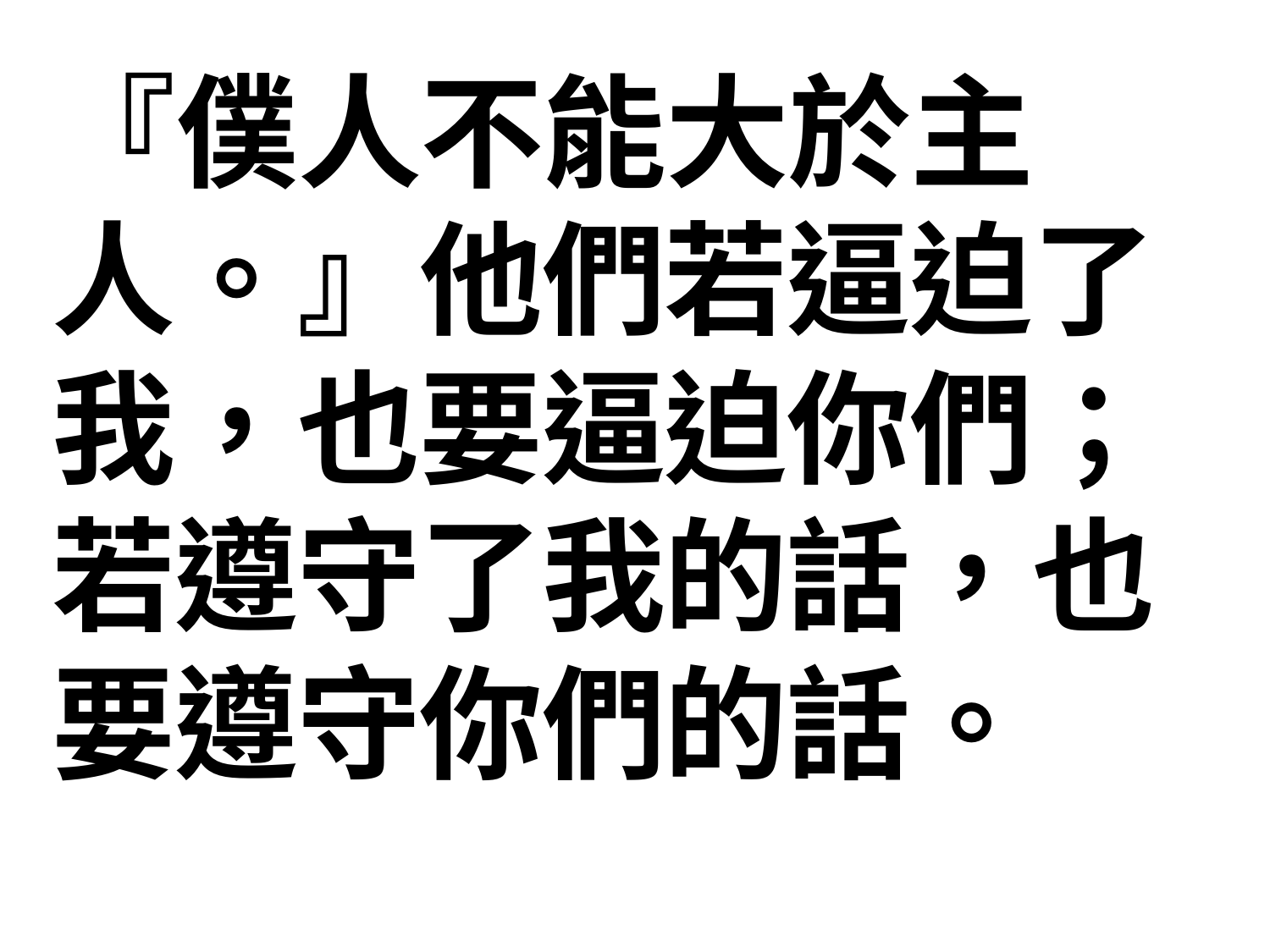

『僕人不能大於主人。』他們若逼迫了我，也要逼迫你們；若遵守了我的話，也要遵守你們的話。